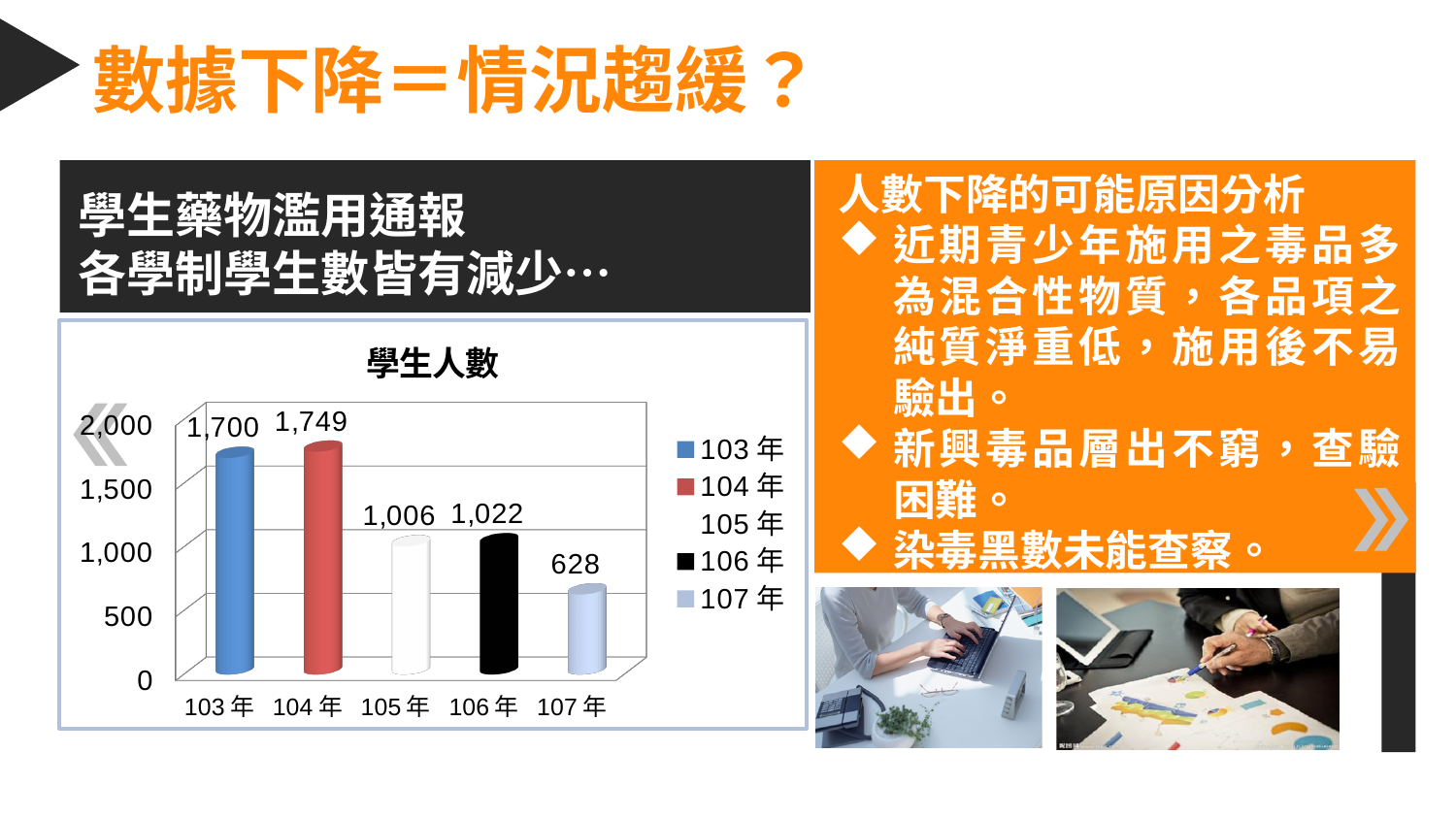

數據下降＝情況趨緩？
Add title in here
人數下降的可能原因分析
近期青少年施用之毒品多為混合性物質，各品項之純質淨重低，施用後不易驗出。
新興毒品層出不窮，查驗困難。
染毒黑數未能查察。

學生藥物濫用通報
各學制學生數皆有減少…

[unsupported chart]